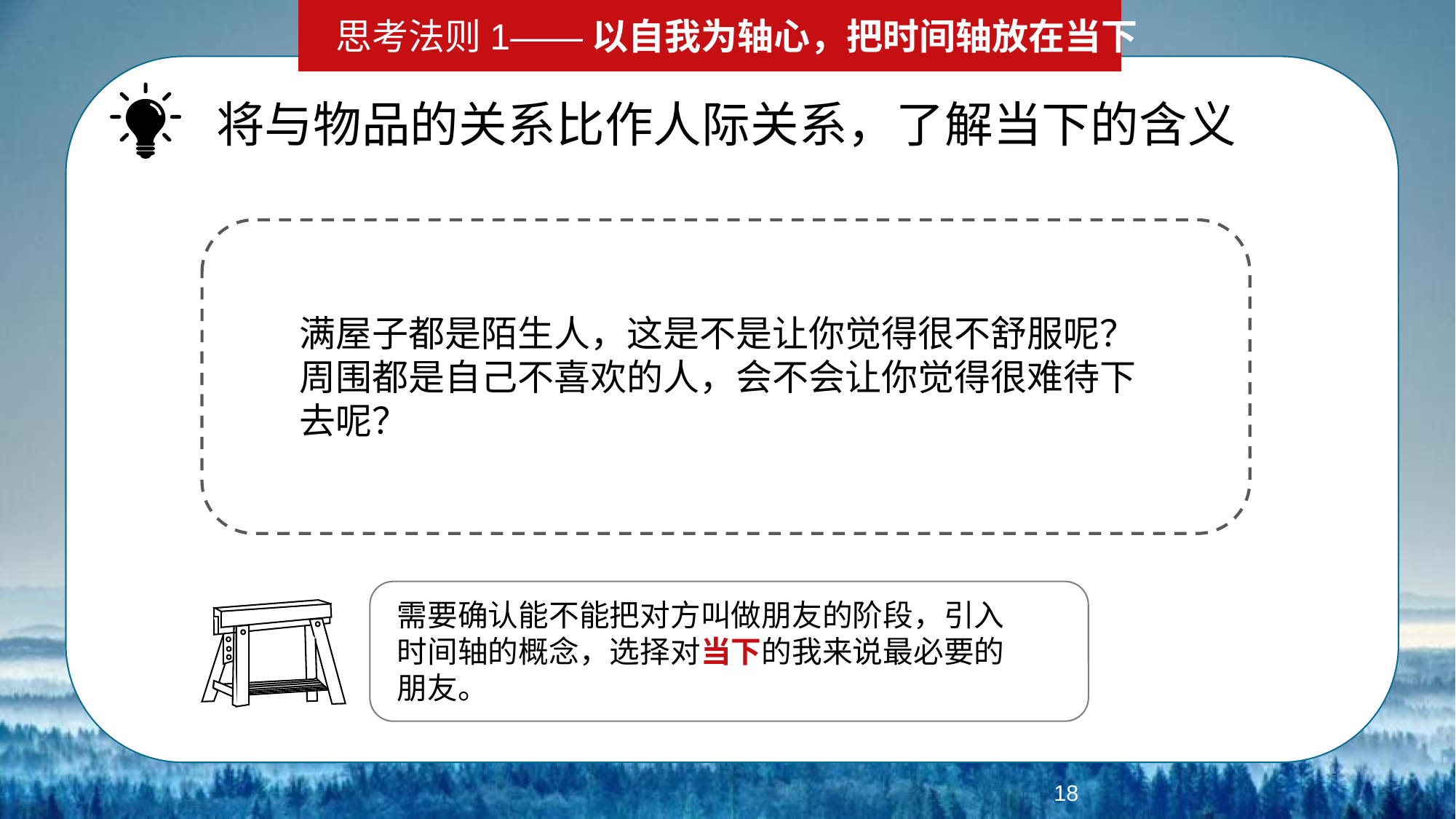

思考法则1——以自我为轴心，把时间轴放在当下

将与物品的关系比作人际关系，了解当下的含义

满屋子都是陌生人，这是不是让你觉得很不舒服呢？
周围都是自己不喜欢的人，会不会让你觉得很难待下去呢？

需要确认能不能把对方叫做朋友的阶段，引入时间轴的概念，选择对当下的我来说最必要的朋友。